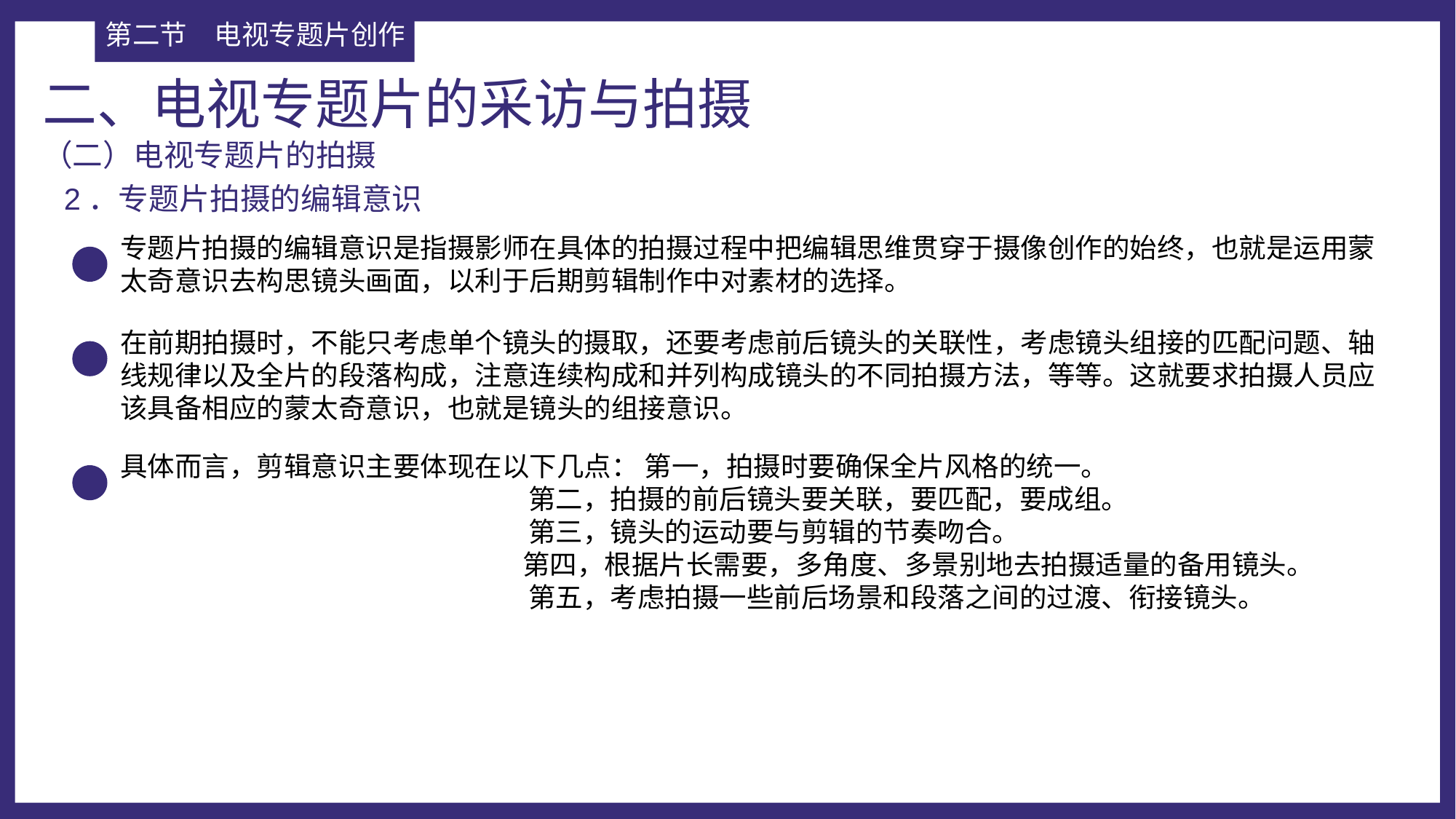

第二节	电视专题片创作
二、电视专题片的采访与拍摄
（二）电视专题片的拍摄
2．专题片拍摄的编辑意识
专题片拍摄的编辑意识是指摄影师在具体的拍摄过程中把编辑思维贯穿于摄像创作的始终，也就是运用蒙太奇意识去构思镜头画面，以利于后期剪辑制作中对素材的选择。

在前期拍摄时，不能只考虑单个镜头的摄取，还要考虑前后镜头的关联性，考虑镜头组接的匹配问题、轴线规律以及全片的段落构成，注意连续构成和并列构成镜头的不同拍摄方法，等等。这就要求拍摄人员应该具备相应的蒙太奇意识，也就是镜头的组接意识。

具体而言，剪辑意识主要体现在以下几点： 第一，拍摄时要确保全片风格的统一。
                                                                 第二，拍摄的前后镜头要关联，要匹配，要成组。
                                                                 第三，镜头的运动要与剪辑的节奏吻合。
                                                                第四，根据片长需要，多角度、多景别地去拍摄适量的备用镜头。
                                                                 第五，考虑拍摄一些前后场景和段落之间的过渡、衔接镜头。